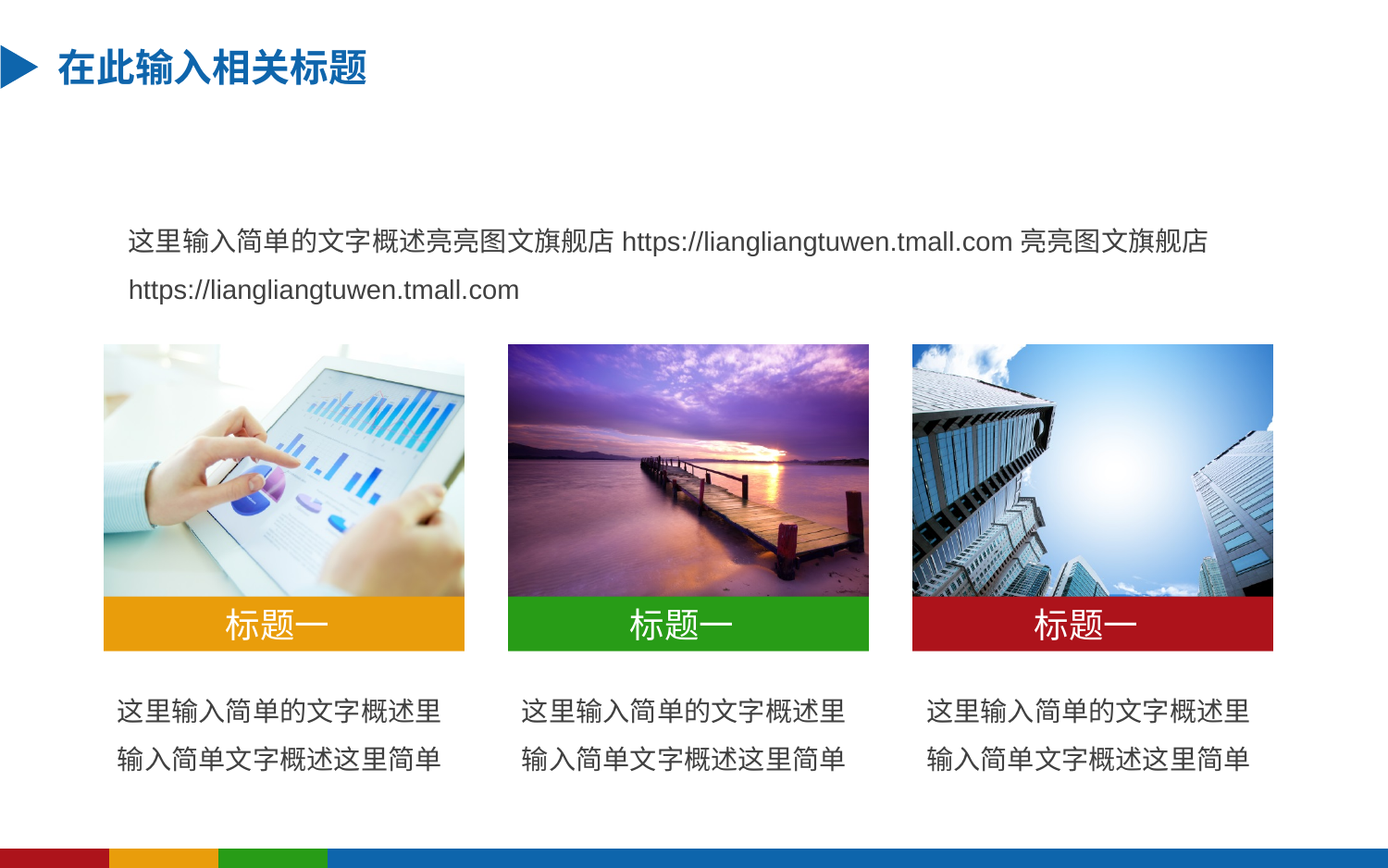

在此输入相关标题

这里输入简单的文字概述亮亮图文旗舰店https://liangliangtuwen.tmall.com亮亮图文旗舰店https://liangliangtuwen.tmall.com

标题一
标题一
标题一
这里输入简单的文字概述里输入简单文字概述这里简单
这里输入简单的文字概述里输入简单文字概述这里简单
这里输入简单的文字概述里输入简单文字概述这里简单